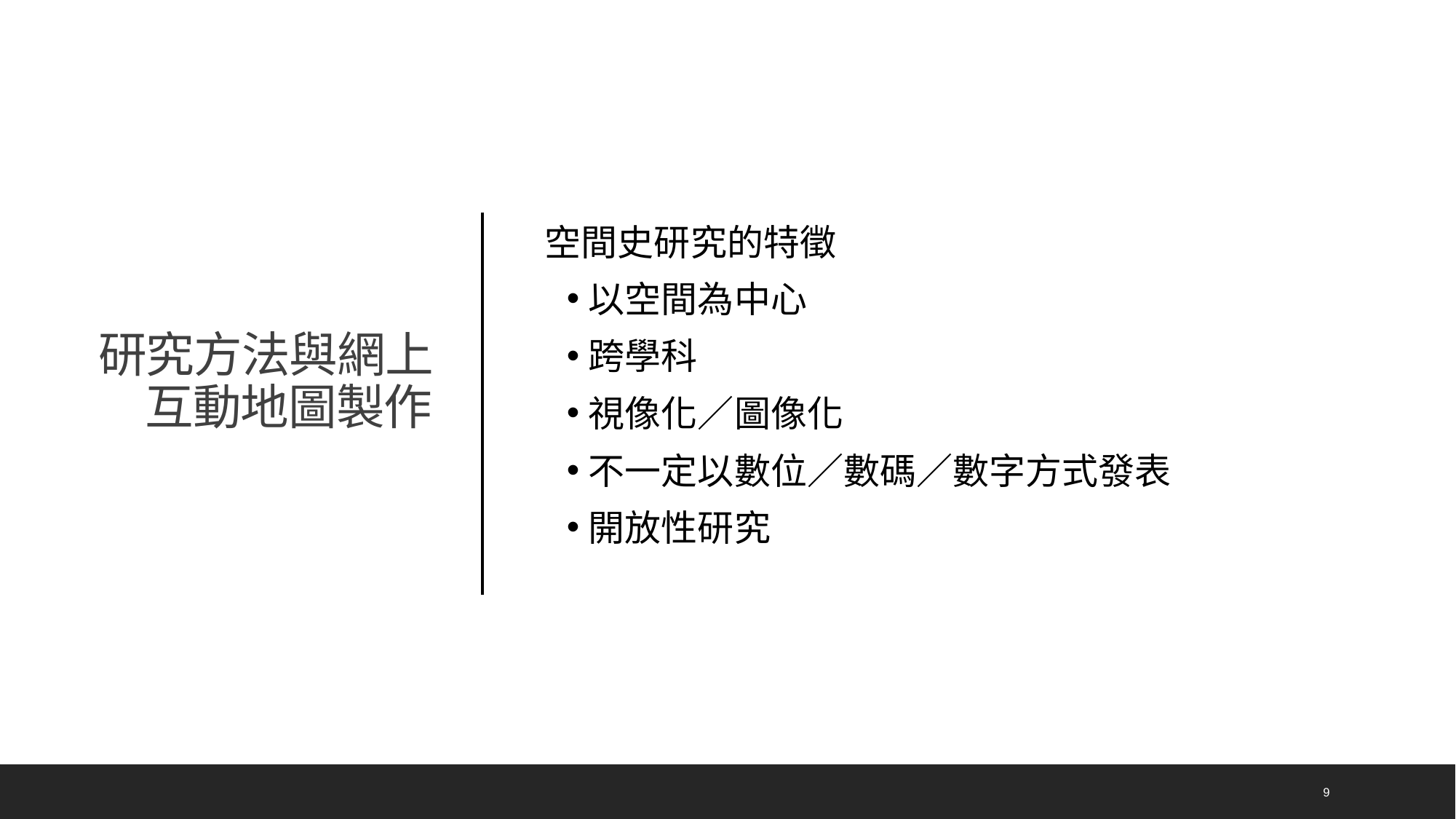

空間史研究的特徵
以空間為中心
跨學科
視像化／圖像化
不一定以數位／數碼／數字方式發表
開放性研究
# 研究方法與網上互動地圖製作

9